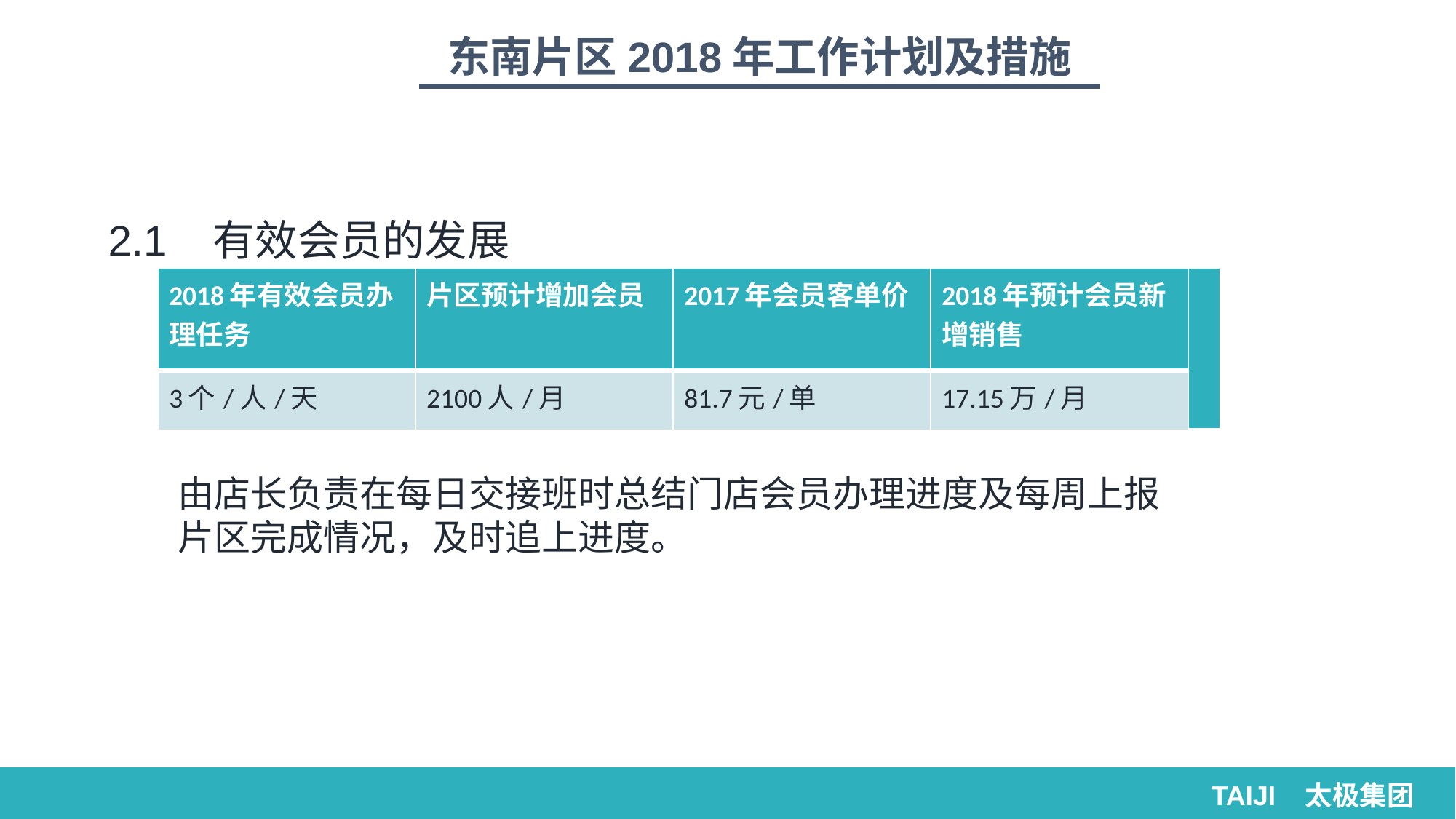

东南片区2018年工作计划及措施

2.1   有效会员的发展
| 2018年有效会员办理任务 | 片区预计增加会员 | 2017年会员客单价 | 2018年预计会员新增销售 |  |
| --- | --- | --- | --- | --- |
| 3个/人/天 | 2100人/月 | 81.7元/单 | 17.15万/月 |  |

由店长负责在每日交接班时总结门店会员办理进度及每周上报片区完成情况，及时追上进度。

TAIJI   太极集团